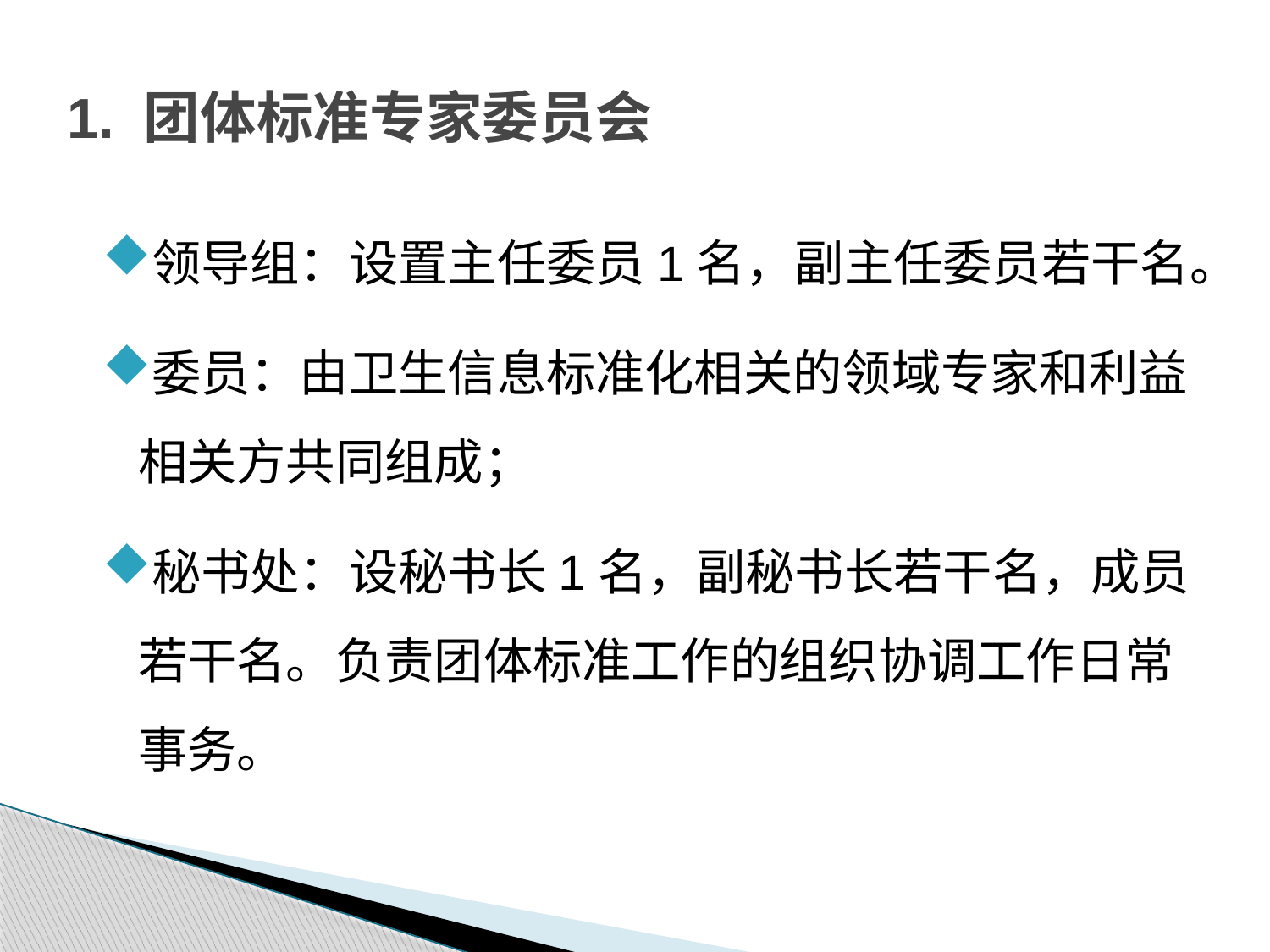

# 1. 团体标准专家委员会
领导组：设置主任委员1名，副主任委员若干名。
委员：由卫生信息标准化相关的领域专家和利益相关方共同组成；
秘书处：设秘书长1名，副秘书长若干名，成员若干名。负责团体标准工作的组织协调工作日常事务。